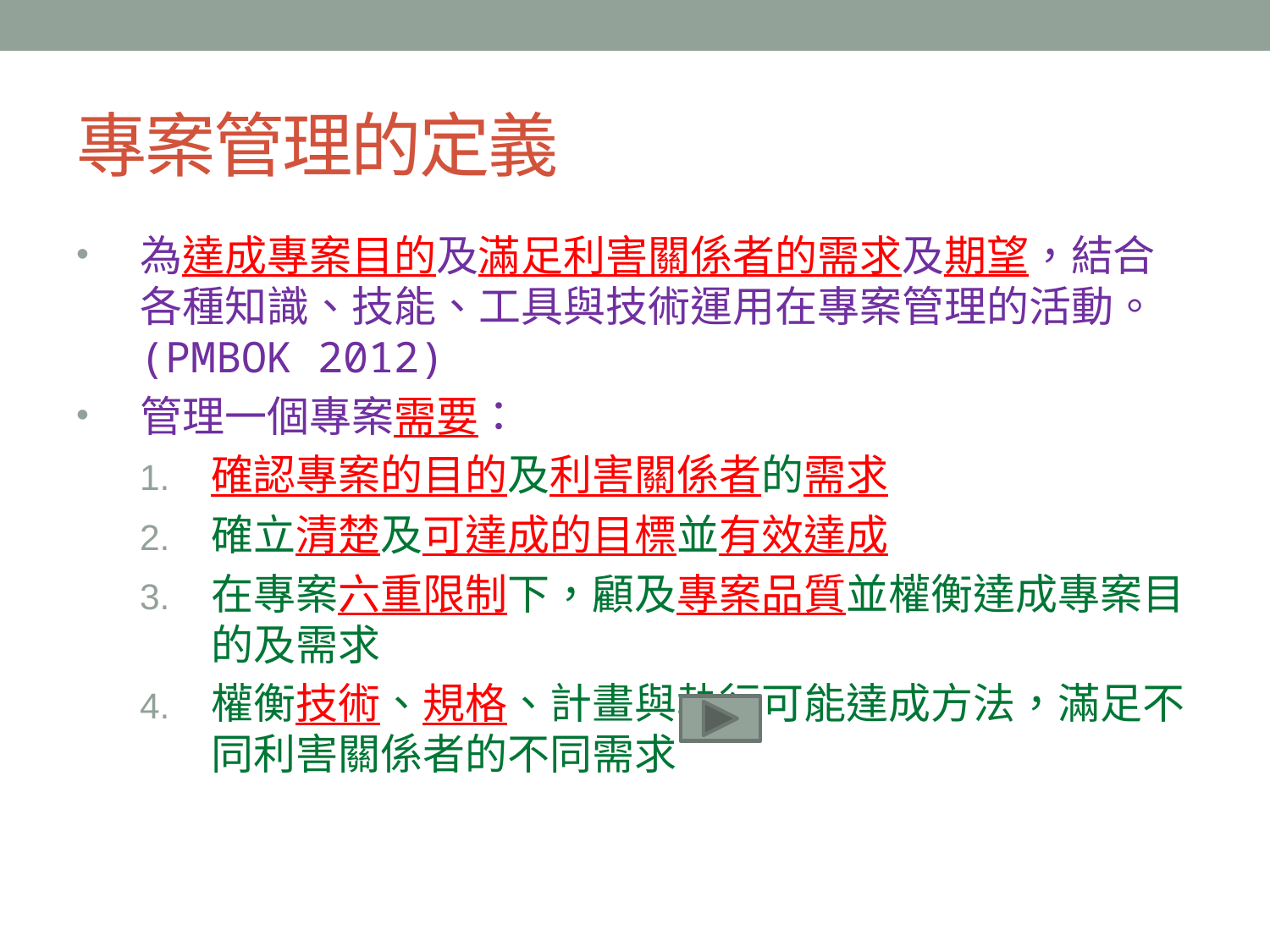

# 專案管理的定義
為達成專案目的及滿足利害關係者的需求及期望，結合各種知識、技能、工具與技術運用在專案管理的活動。(PMBOK 2012)
管理一個專案需要：
確認專案的目的及利害關係者的需求
確立清楚及可達成的目標並有效達成
在專案六重限制下，顧及專案品質並權衡達成專案目的及需求
權衡技術、規格、計畫與執行可能達成方法，滿足不同利害關係者的不同需求